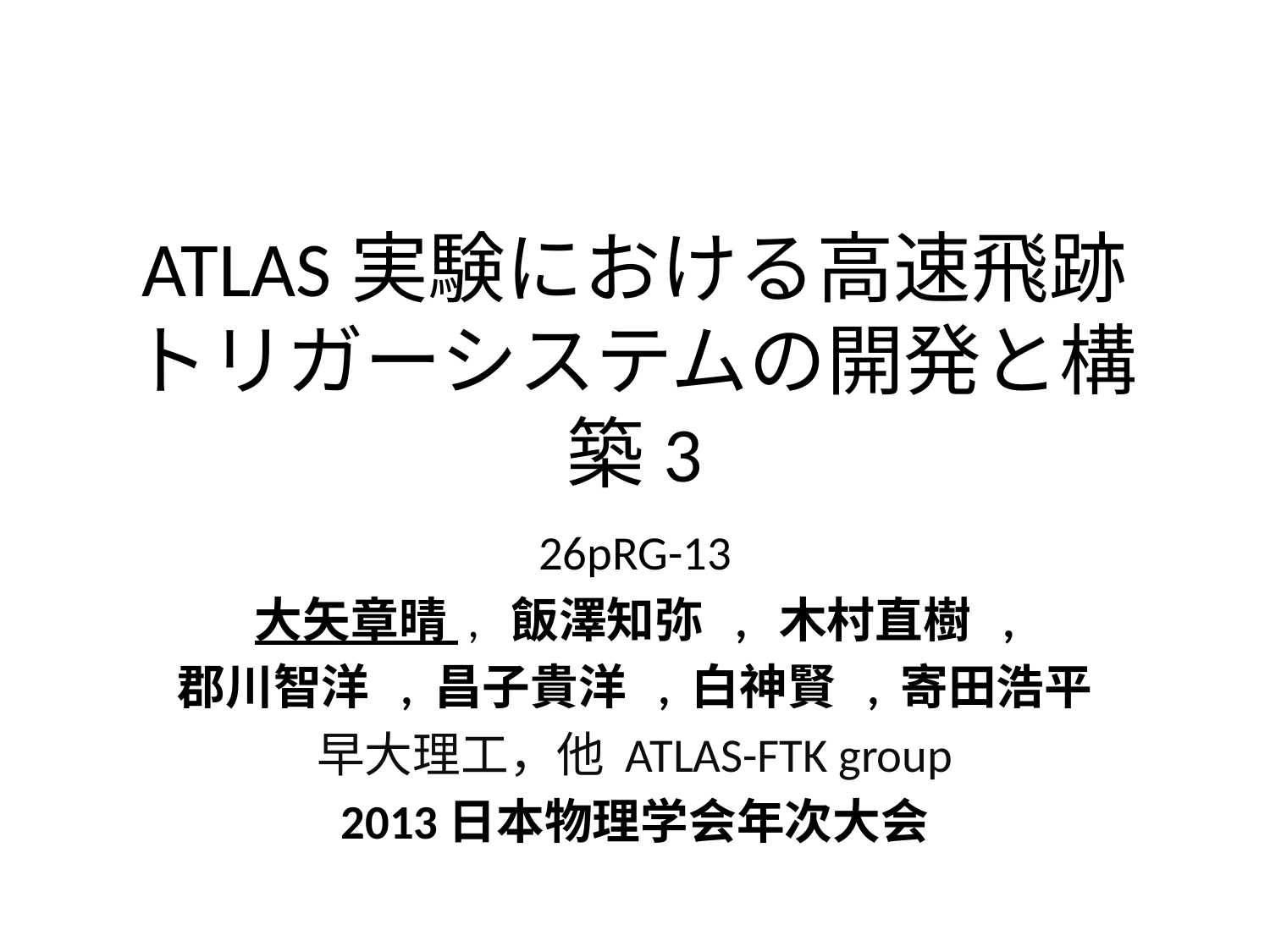

# ATLAS実験における高速飛跡トリガーシステムの開発と構築3
26pRG-13
大矢章晴 ,  飯澤知弥  ,  木村直樹  ,
郡川智洋  , 昌子貴洋  , 白神賢  , 寄田浩平
早大理工，他 ATLAS-FTK group
2013日本物理学会年次大会